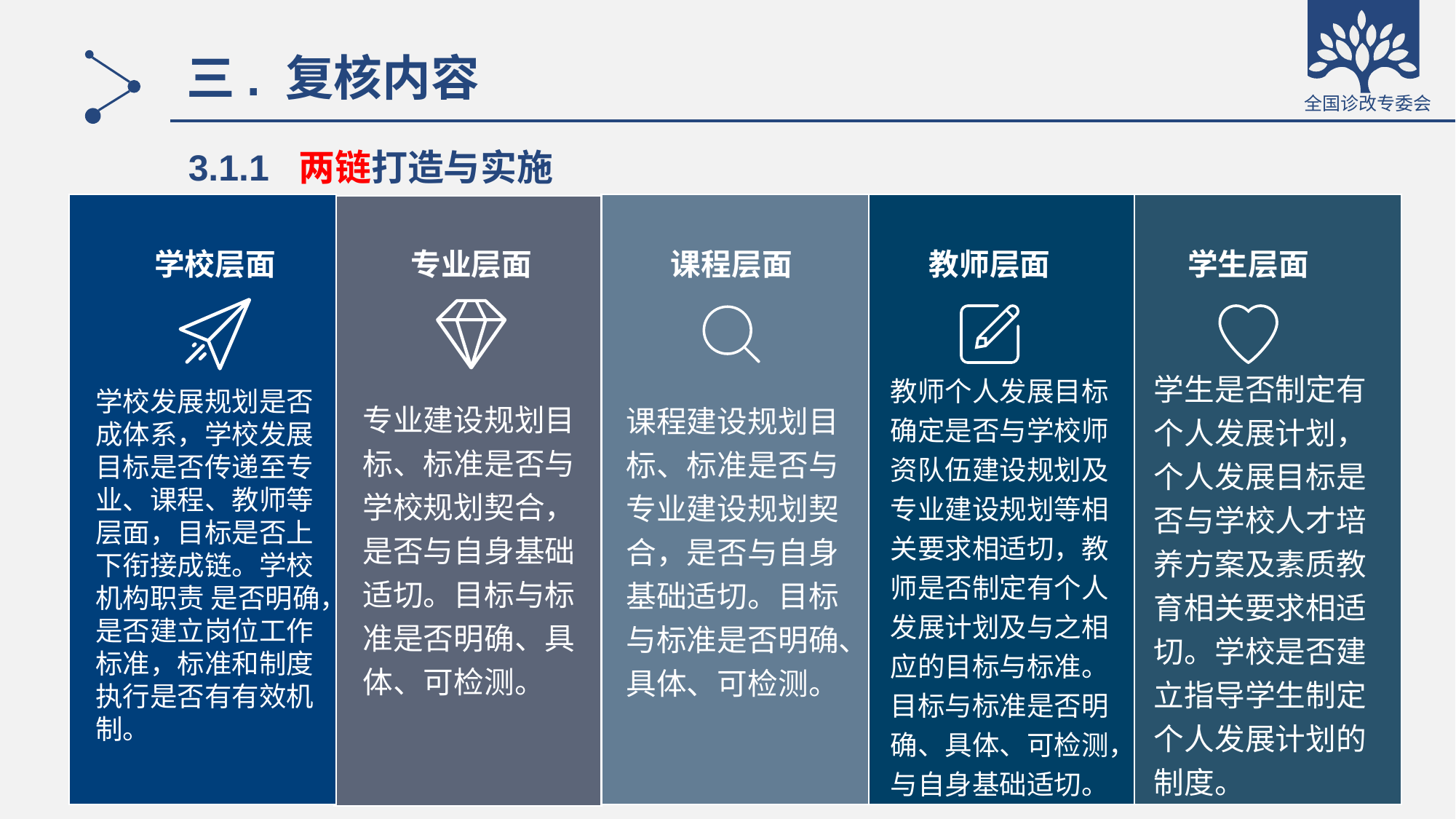

# 三. 复核内容
3.1.1  两链打造与实施

学校层面
专业层面
课程层面
教师层面
学生层面

学生是否制定有个人发展计划，个人发展目标是否与学校人才培养方案及素质教育相关要求相适切。学校是否建立指导学生制定个人发展计划的制度。
教师个人发展目标确定是否与学校师资队伍建设规划及专业建设规划等相关要求相适切，教师是否制定有个人发展计划及与之相应的目标与标准。目标与标准是否明确、具体、可检测，与自身基础适切。
学校发展规划是否成体系，学校发展目标是否传递至专业、课程、教师等层面，目标是否上下衔接成链。学校机构职责 是否明确，是否建立岗位工作标准，标准和制度执行是否有有效机制。
专业建设规划目标、标准是否与学校规划契合，是否与自身基础适切。目标与标准是否明确、具体、可检测。
课程建设规划目标、标准是否与专业建设规划契合，是否与自身基础适切。目标与标准是否明确、具体、可检测。